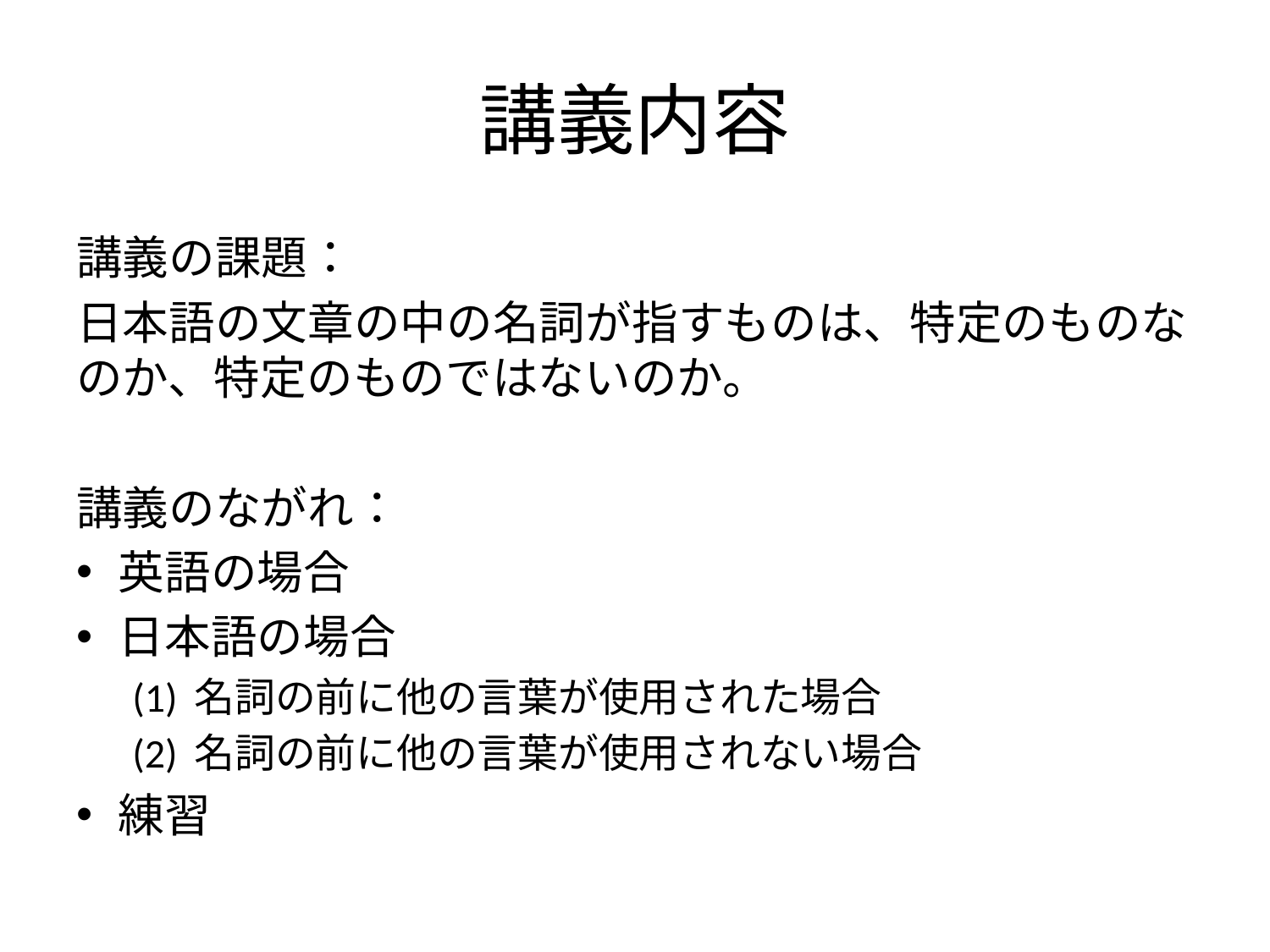

# 講義内容
講義の課題：
日本語の文章の中の名詞が指すものは、特定のものなのか、特定のものではないのか。

講義のながれ：
英語の場合
日本語の場合
(1) 名詞の前に他の言葉が使用された場合
(2) 名詞の前に他の言葉が使用されない場合
練習